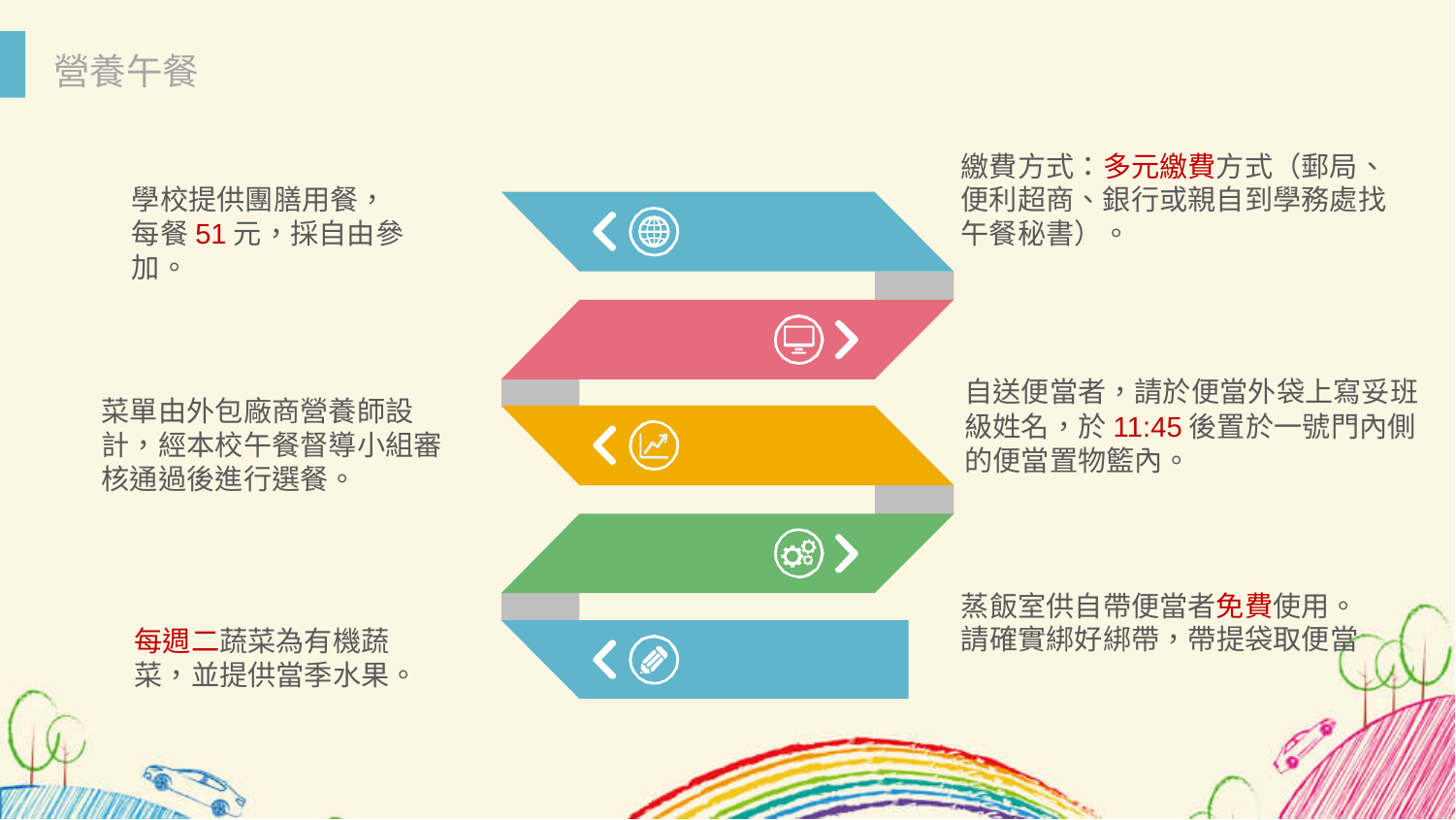

營養午餐
繳費方式：多元繳費方式（郵局、便利超商、銀行或親自到學務處找午餐秘書）。
學校提供團膳用餐，
每餐51元，採自由參加。

菜單由外包廠商營養師設計，經本校午餐督導小組審核通過後進行選餐。
自送便當者，請於便當外袋上寫妥班級姓名，於11:45後置於一號門內側的便當置物籃內。

蒸飯室供自帶便當者免費使用。
請確實綁好綁帶，帶提袋取便當
每週二蔬菜為有機蔬菜，並提供當季水果。